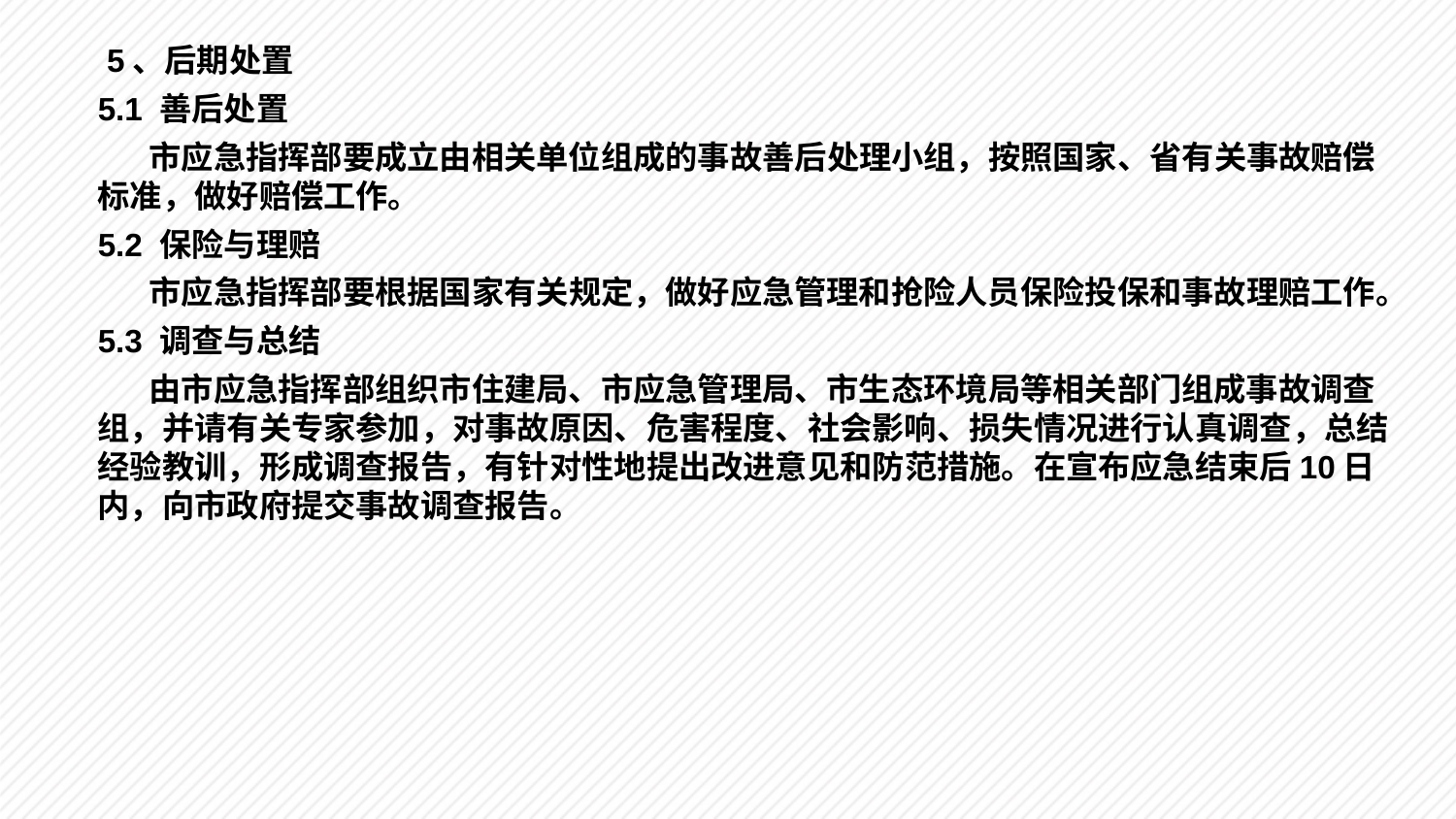

5、后期处置
5.1 善后处置
      市应急指挥部要成立由相关单位组成的事故善后处理小组，按照国家、省有关事故赔偿标准，做好赔偿工作。
5.2 保险与理赔
      市应急指挥部要根据国家有关规定，做好应急管理和抢险人员保险投保和事故理赔工作。
5.3 调查与总结
      由市应急指挥部组织市住建局、市应急管理局、市生态环境局等相关部门组成事故调查组，并请有关专家参加，对事故原因、危害程度、社会影响、损失情况进行认真调查，总结经验教训，形成调查报告，有针对性地提出改进意见和防范措施。在宣布应急结束后10日内，向市政府提交事故调查报告。